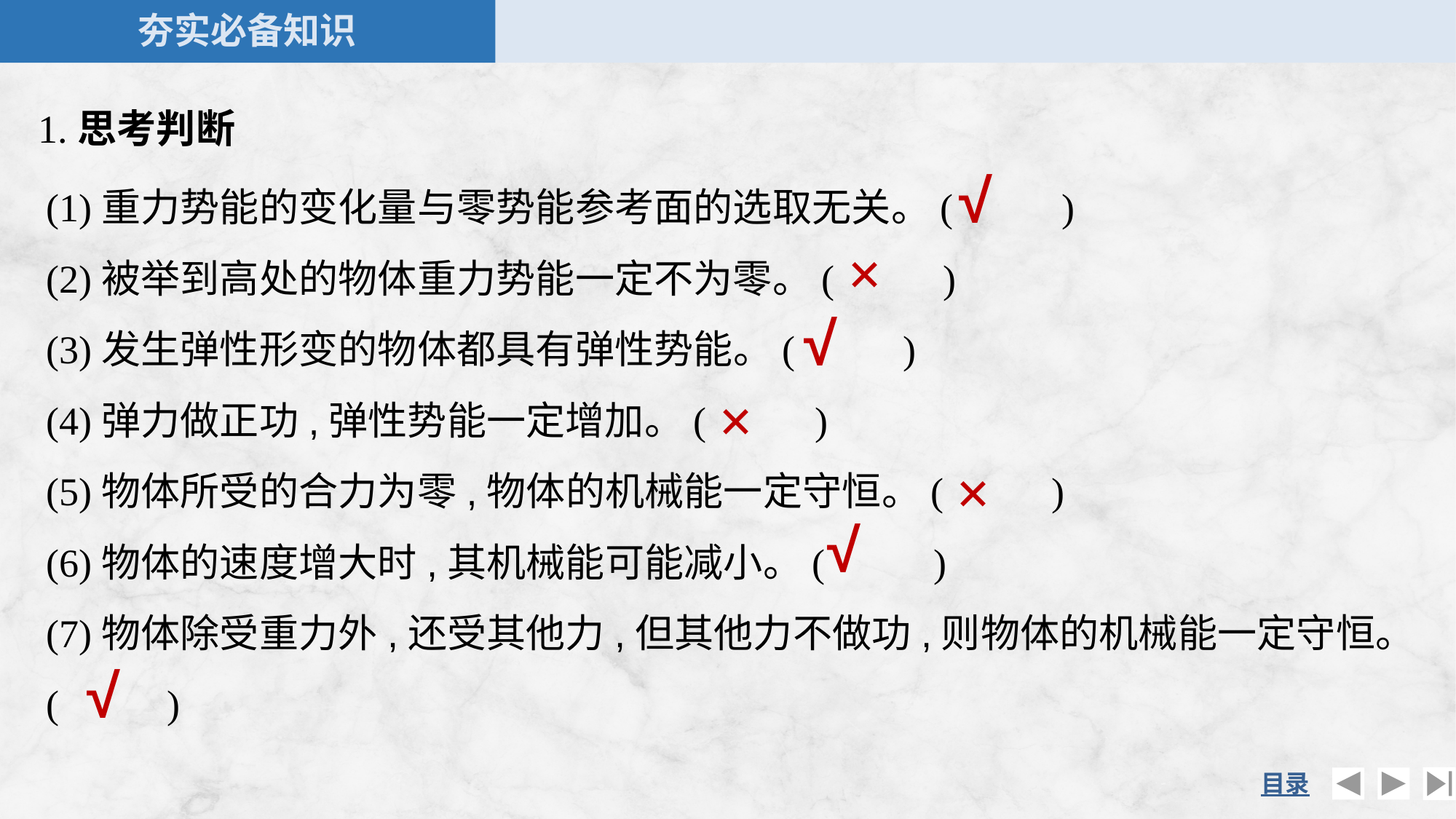

1.思考判断
(1)重力势能的变化量与零势能参考面的选取无关。(           )
(2)被举到高处的物体重力势能一定不为零。(           )
(3)发生弹性形变的物体都具有弹性势能。(           )
(4)弹力做正功,弹性势能一定增加。(           )
(5)物体所受的合力为零,物体的机械能一定守恒。(           )
(6)物体的速度增大时,其机械能可能减小。(           )
(7)物体除受重力外,还受其他力,但其他力不做功,则物体的机械能一定守恒。(           )
√
×
√
×
×
√
√